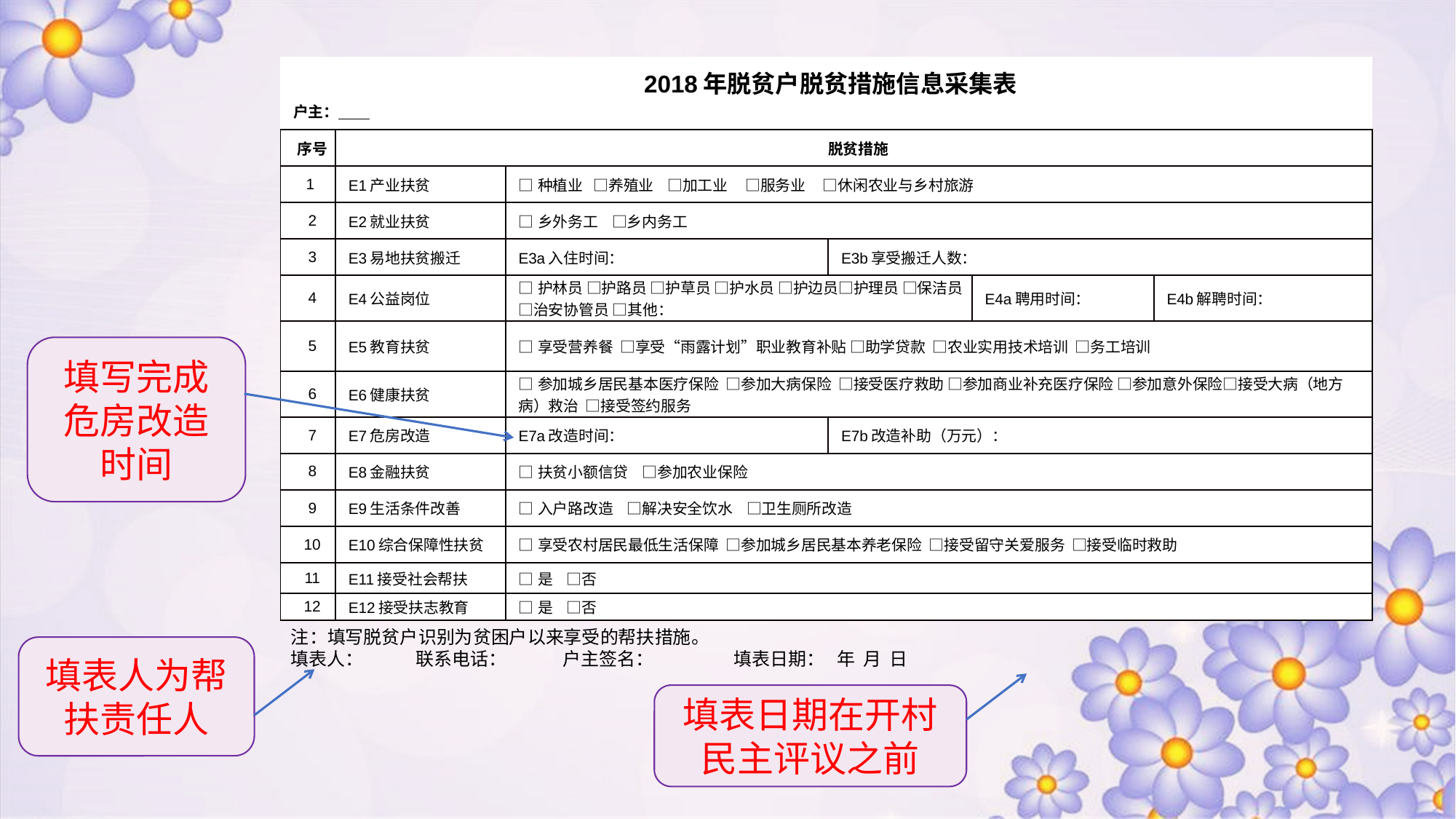

| 2018年脱贫户脱贫措施信息采集表 户主： |  |  |  |  |  |
| --- | --- | --- | --- | --- | --- |
| 序号 | 脱贫措施 |  |  |  |  |
| 1 | E1产业扶贫 | □种植业 □养殖业 □加工业 □服务业 □休闲农业与乡村旅游 |  |  |  |
| 2 | E2就业扶贫 | □乡外务工 □乡内务工 |  |  |  |
| 3 | E3易地扶贫搬迁 | E3a入住时间： | E3b享受搬迁人数： |  |  |
| 4 | E4公益岗位 | □护林员 □护路员 □护草员 □护水员 □护边员□护理员 □保洁员 □治安协管员 □其他： |  | E4a聘用时间： | E4b解聘时间： |
| 5 | E5教育扶贫 | □享受营养餐 □享受“雨露计划”职业教育补贴 □助学贷款 □农业实用技术培训 □务工培训 |  |  |  |
| 6 | E6健康扶贫 | □参加城乡居民基本医疗保险 □参加大病保险 □接受医疗救助 □参加商业补充医疗保险 □参加意外保险□接受大病（地方病）救治 □接受签约服务 |  |  |  |
| 7 | E7危房改造 | E7a改造时间： | E7b改造补助（万元）： |  |  |
| 8 | E8金融扶贫 | □扶贫小额信贷 □参加农业保险 |  |  |  |
| 9 | E9生活条件改善 | □入户路改造 □解决安全饮水 □卫生厕所改造 |  |  |  |
| 10 | E10综合保障性扶贫 | □享受农村居民最低生活保障 □参加城乡居民基本养老保险 □接受留守关爱服务 □接受临时救助 |  |  |  |
| 11 | E11接受社会帮扶 | □是 □否 |  |  |  |
| 12 | E12接受扶志教育 | □是 □否 |  |  |  |
填写完成危房改造时间
注：填写脱贫户识别为贫困户以来享受的帮扶措施。填表人：             联系电话：              户主签名：                    填表日期：   年  月  日
填表人为帮扶责任人
填表日期在开村民主评议之前